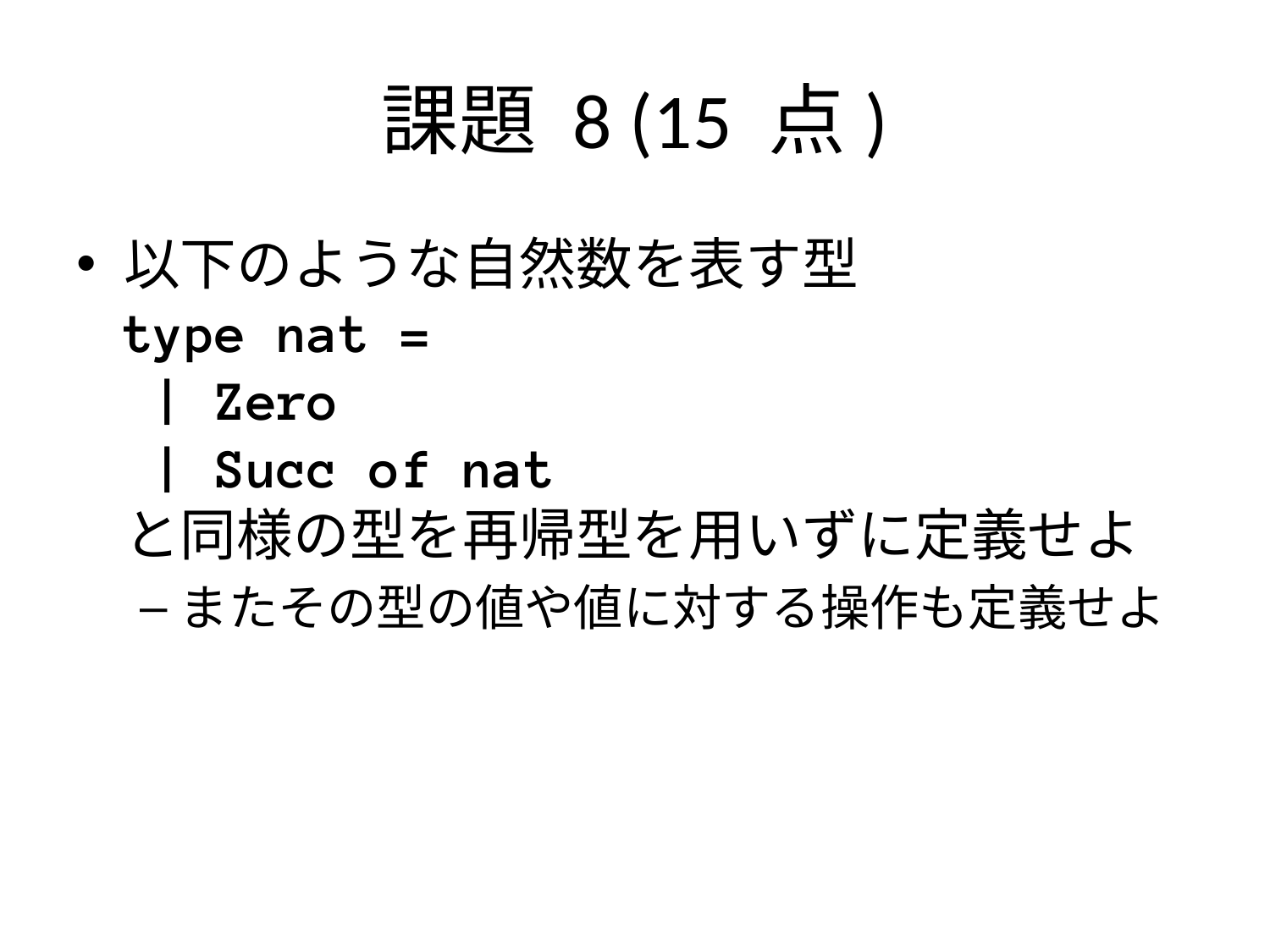

# 課題 8 (15 点)
以下のような自然数を表す型
type nat =
 | Zero
 | Succ of nat
と同様の型を再帰型を用いずに定義せよ
またその型の値や値に対する操作も定義せよ